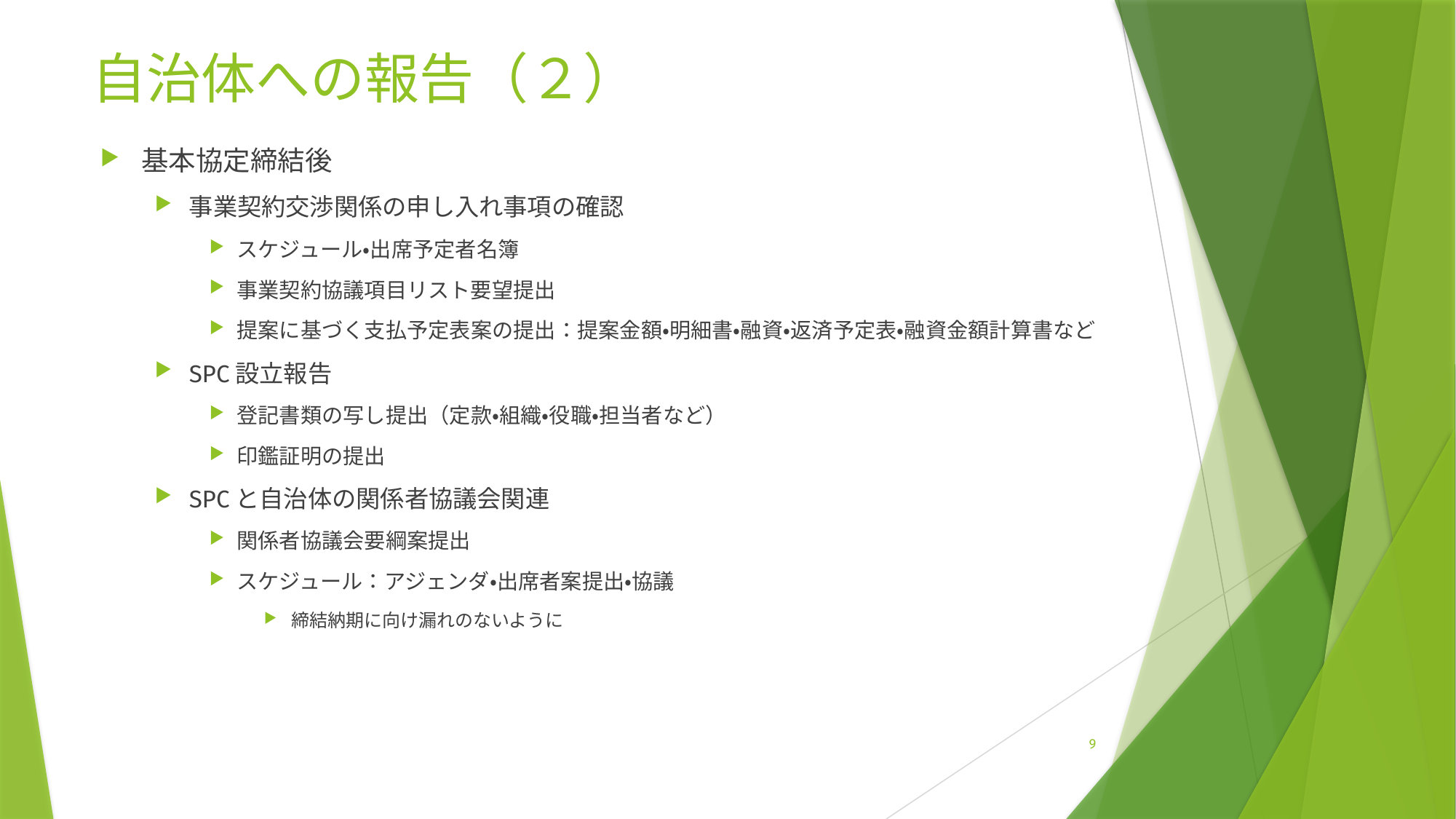

# 自治体への報告（２）
基本協定締結後
事業契約交渉関係の申し入れ事項の確認
スケジュール・出席予定者名簿
事業契約協議項目リスト要望提出
提案に基づく支払予定表案の提出：提案金額・明細書・融資・返済予定表・融資金額計算書など
SPC設立報告
登記書類の写し提出（定款・組織・役職・担当者など）
印鑑証明の提出
SPCと自治体の関係者協議会関連
関係者協議会要綱案提出
スケジュール：アジェンダ・出席者案提出・協議
締結納期に向け漏れのないように

9